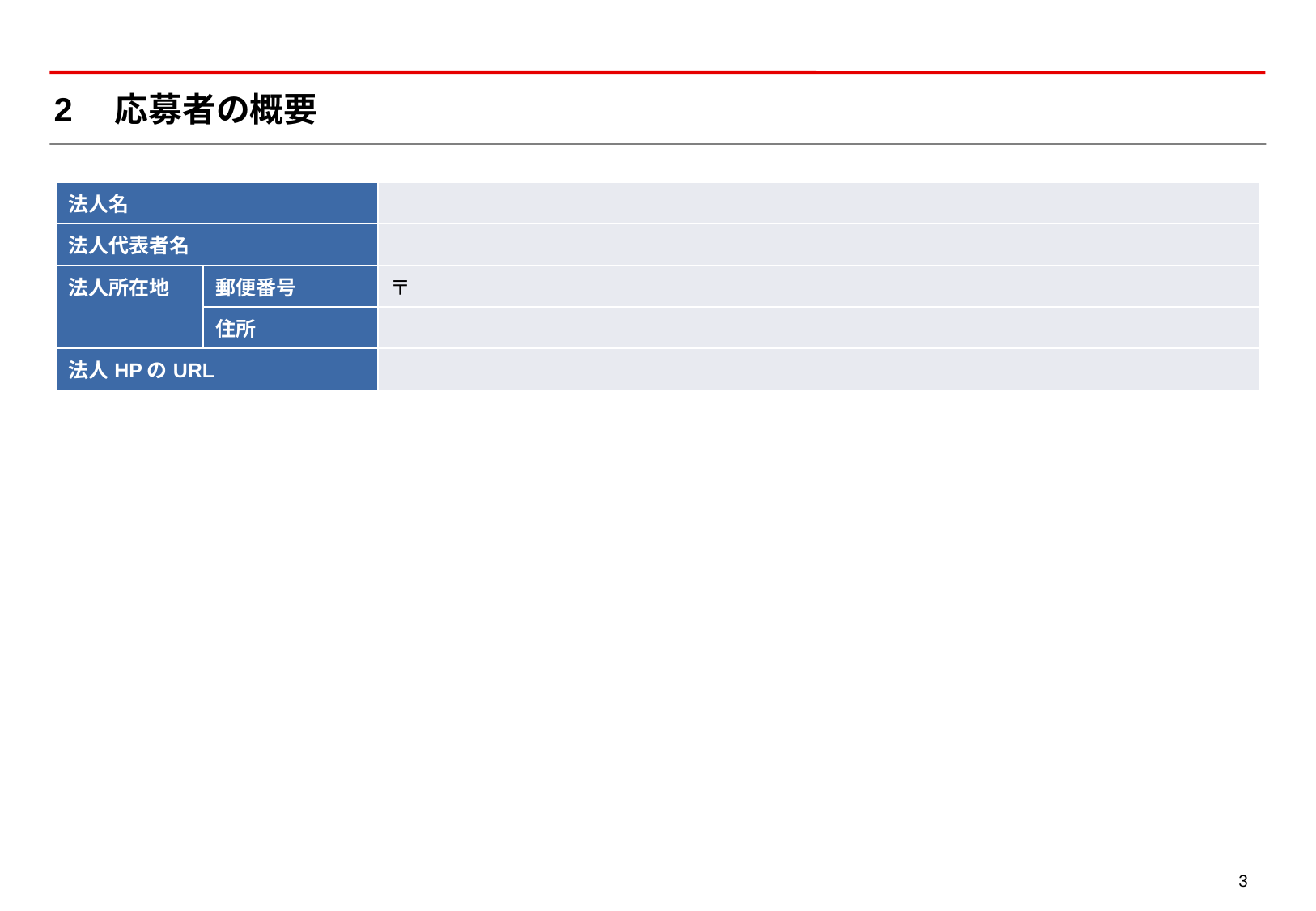

# 2　応募者の概要
| 法人名 |  |  |
| --- | --- | --- |
| 法人代表者名 |  |  |
| 法人所在地 | 郵便番号 | 〒 |
|  | 住所 |  |
| 法人HPのURL |  |  |